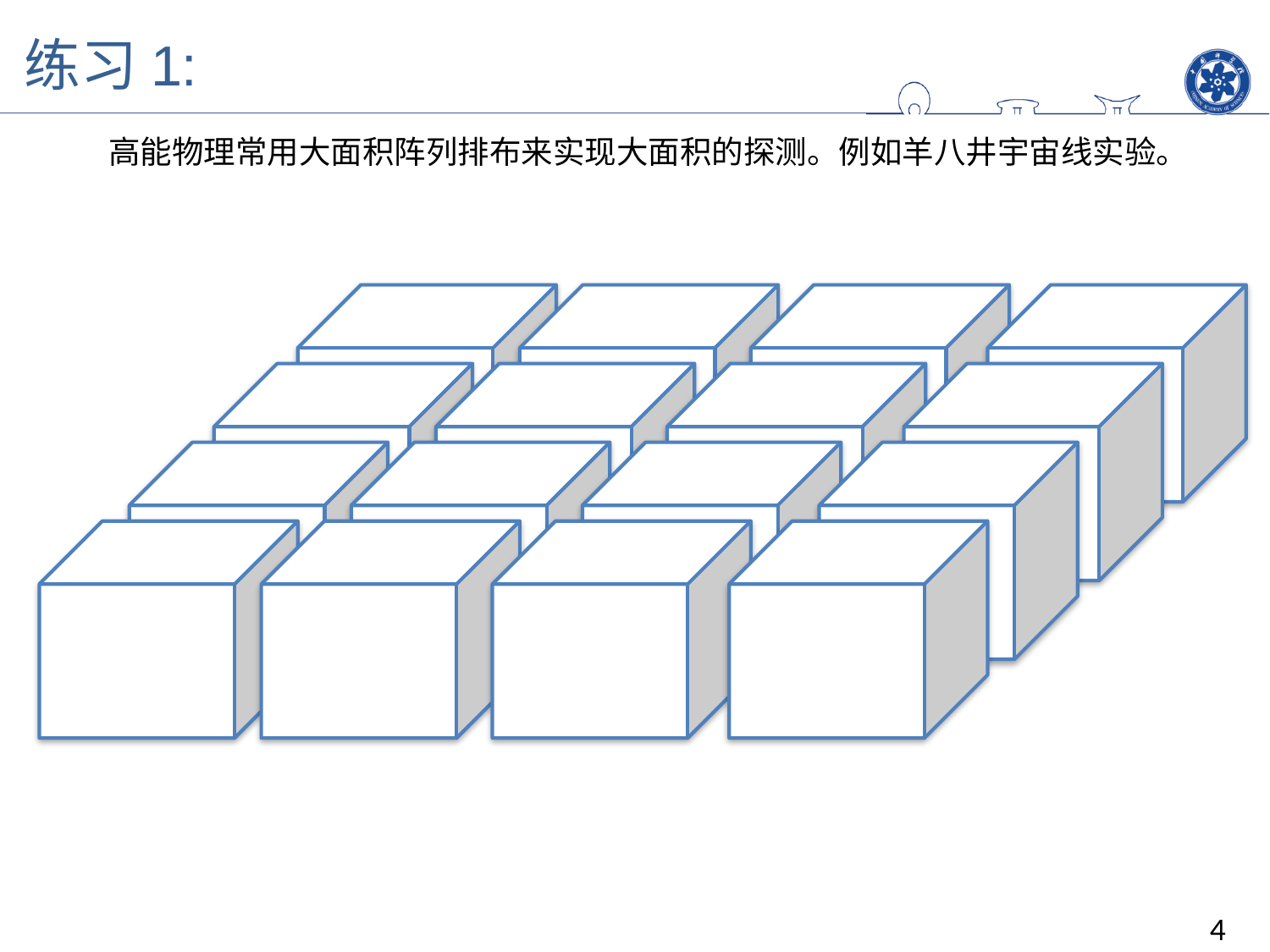

练习1:
高能物理常用大面积阵列排布来实现大面积的探测。例如羊八井宇宙线实验。

4